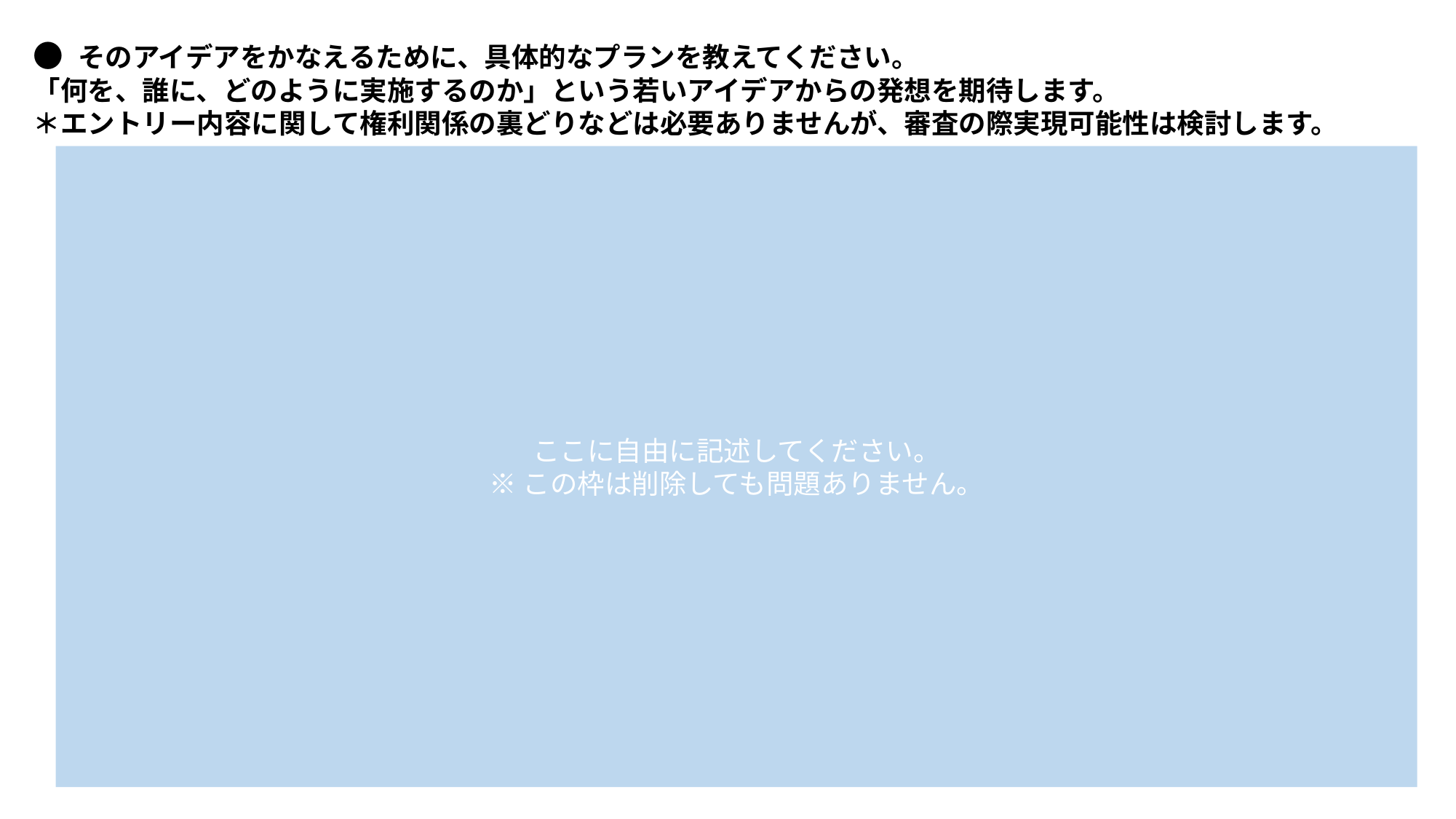

● そのアイデアをかなえるために、具体的なプランを教えてください。
「何を、誰に、どのように実施するのか」という若いアイデアからの発想を期待します。
＊エントリー内容に関して権利関係の裏どりなどは必要ありませんが、審査の際実現可能性は検討します。
ここに自由に記述してください。
※この枠は削除しても問題ありません。